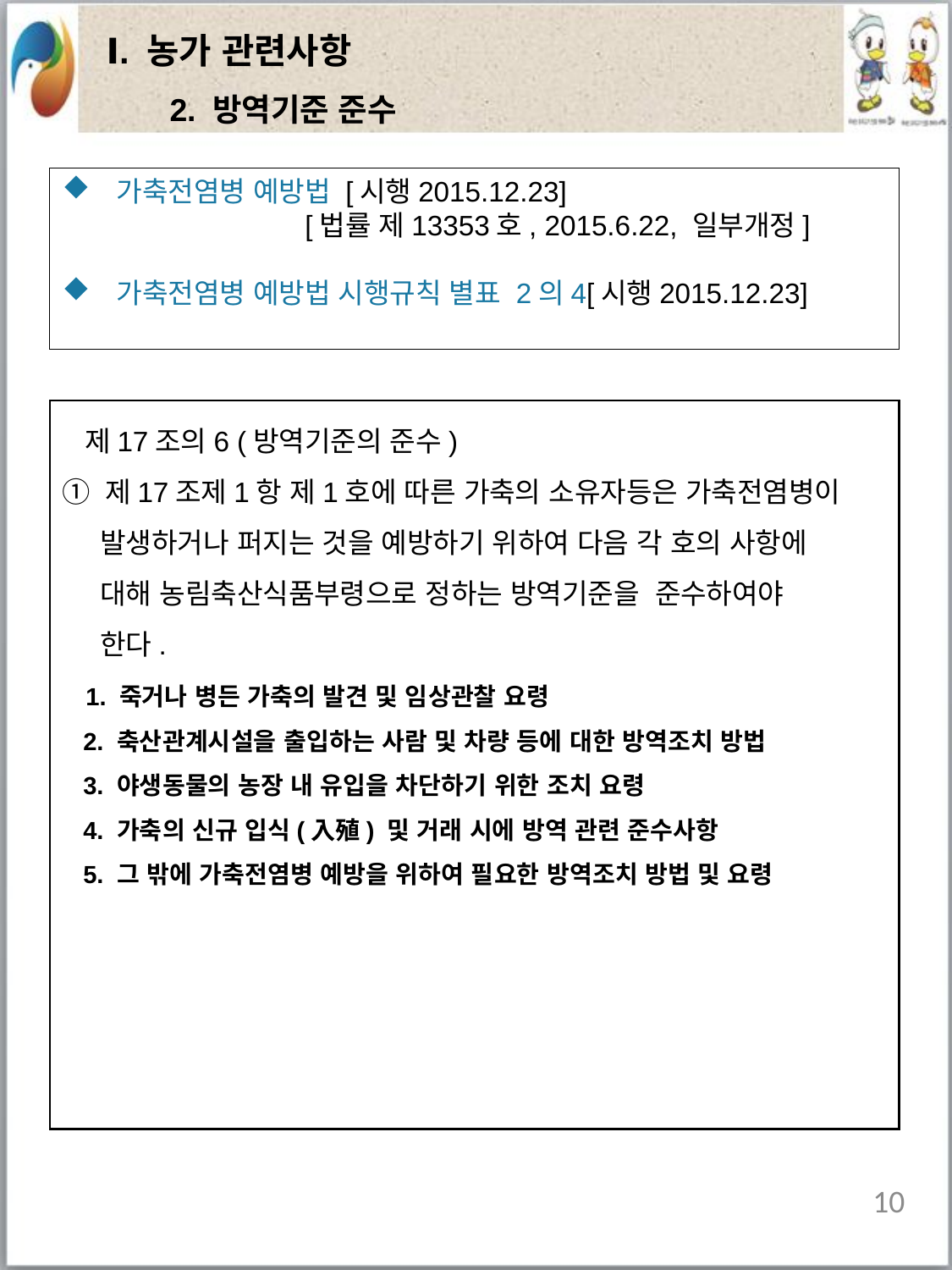

| Ⅰ. 농가 관련사항 |
| --- |
2. 방역기준 준수
 가축전염병 예방법 [시행2015.12.23]
                               [법률 제13353호, 2015.6.22, 일부개정]

 가축전염병 예방법 시행규칙 별표 2의4[시행2015.12.23]

  제17조의6 (방역기준의 준수)
① 제17조제1항 제1호에 따른 가축의 소유자등은 가축전염병이
    발생하거나 퍼지는 것을 예방하기 위하여 다음 각 호의 사항에
    대해 농림축산식품부령으로 정하는 방역기준을  준수하여야
    한다.
   1. 죽거나 병든 가축의 발견 및 임상관찰 요령
   2. 축산관계시설을 출입하는 사람 및 차량 등에 대한 방역조치 방법
   3. 야생동물의 농장 내 유입을 차단하기 위한 조치 요령
   4. 가축의 신규 입식(入殖) 및 거래 시에 방역 관련 준수사항
   5. 그 밖에 가축전염병 예방을 위하여 필요한 방역조치 방법 및 요령

10